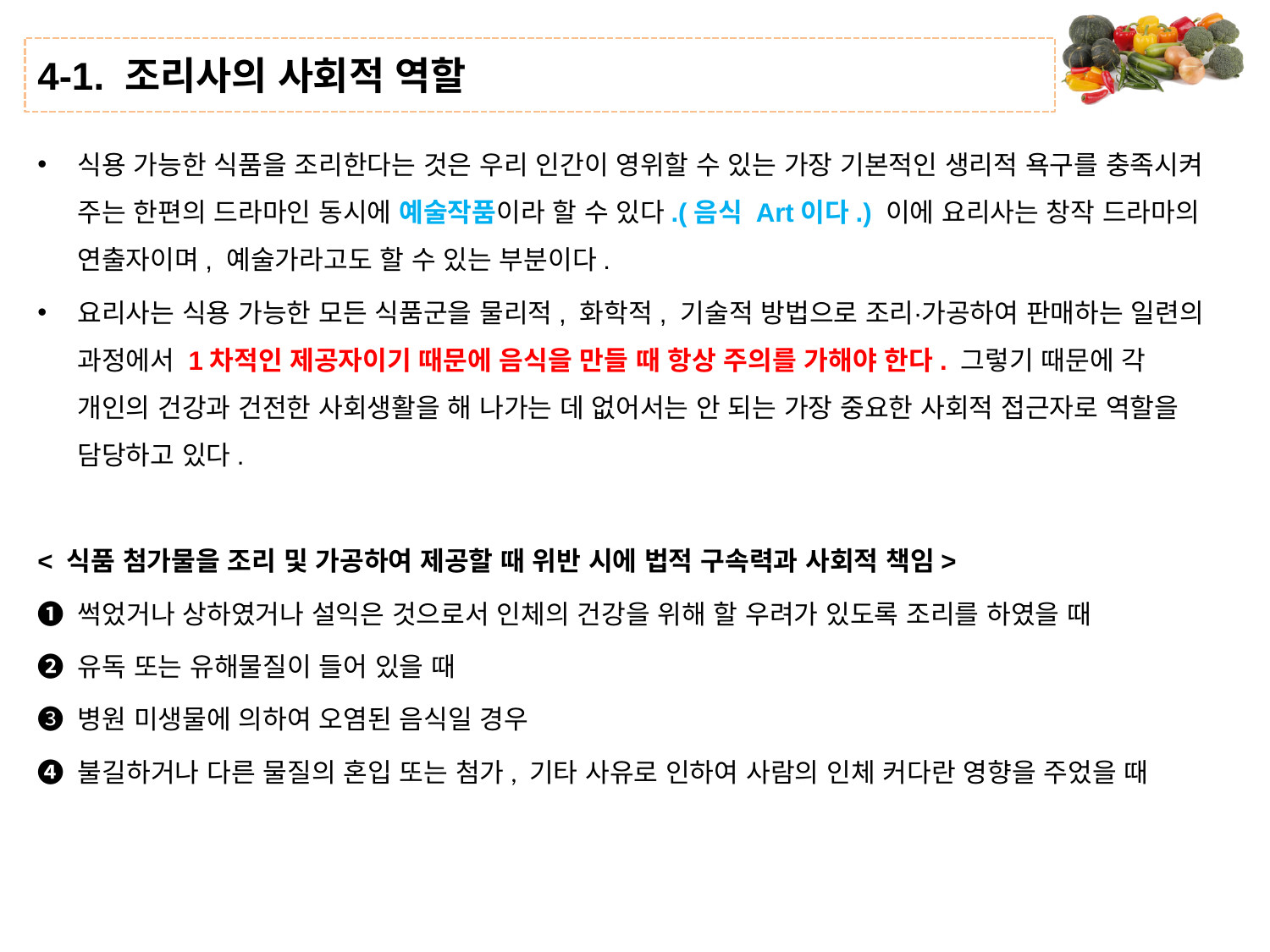

# 4-1. 조리사의 사회적 역할
식용 가능한 식품을 조리한다는 것은 우리 인간이 영위할 수 있는 가장 기본적인 생리적 욕구를 충족시켜 주는 한편의 드라마인 동시에 예술작품이라 할 수 있다.(음식 Art이다.) 이에 요리사는 창작 드라마의 연출자이며, 예술가라고도 할 수 있는 부분이다.
요리사는 식용 가능한 모든 식품군을 물리적, 화학적, 기술적 방법으로 조리∙가공하여 판매하는 일련의 과정에서 1차적인 제공자이기 때문에 음식을 만들 때 항상 주의를 가해야 한다. 그렇기 때문에 각 개인의 건강과 건전한 사회생활을 해 나가는 데 없어서는 안 되는 가장 중요한 사회적 접근자로 역할을 담당하고 있다.

< 식품 첨가물을 조리 및 가공하여 제공할 때 위반 시에 법적 구속력과 사회적 책임>
❶ 썩었거나 상하였거나 설익은 것으로서 인체의 건강을 위해 할 우려가 있도록 조리를 하였을 때
❷ 유독 또는 유해물질이 들어 있을 때
❸ 병원 미생물에 의하여 오염된 음식일 경우
❹ 불길하거나 다른 물질의 혼입 또는 첨가, 기타 사유로 인하여 사람의 인체 커다란 영향을 주었을 때